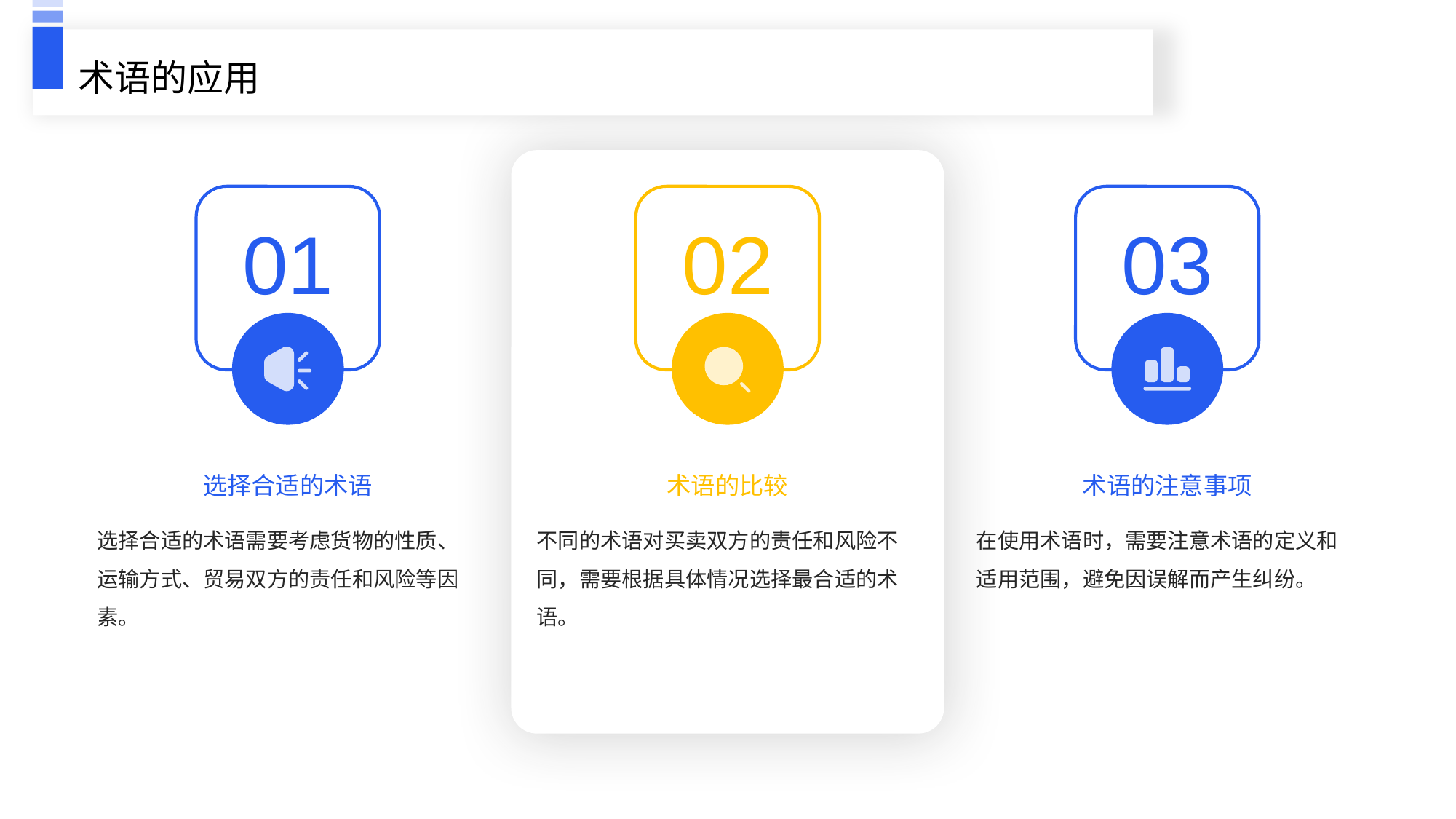

术语的应用

01
02
03

选择合适的术语
术语的比较
术语的注意事项
选择合适的术语需要考虑货物的性质、运输方式、贸易双方的责任和风险等因素。
不同的术语对买卖双方的责任和风险不同，需要根据具体情况选择最合适的术语。
在使用术语时，需要注意术语的定义和适用范围，避免因误解而产生纠纷。